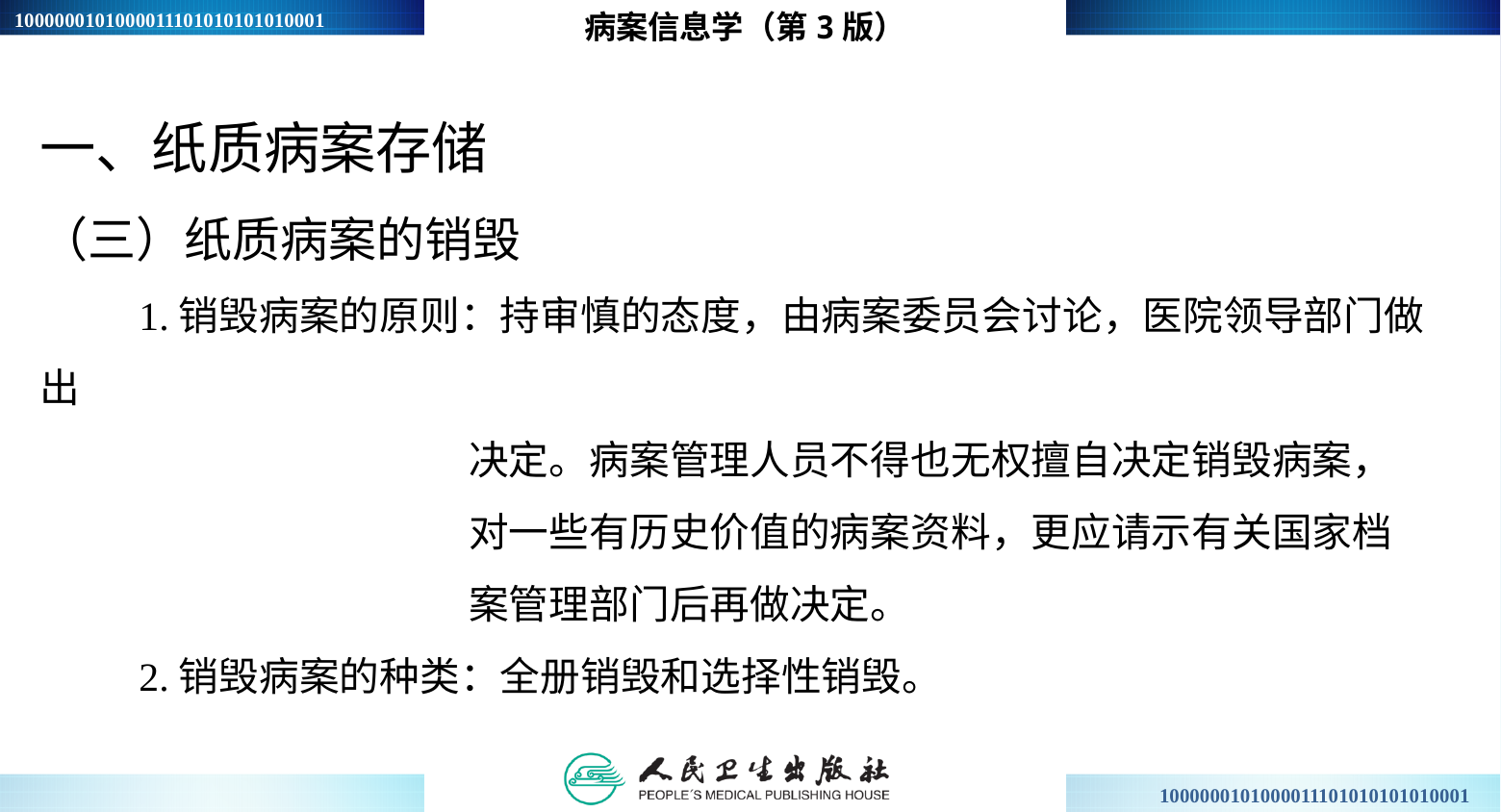

病案信息学（第3版）
一、纸质病案存储
（三）纸质病案的销毁
1.销毁病案的原则：持审慎的态度，由病案委员会讨论，医院领导部门做出
                                    决定。病案管理人员不得也无权擅自决定销毁病案，
                                    对一些有历史价值的病案资料，更应请示有关国家档
                                    案管理部门后再做决定。
2.销毁病案的种类：全册销毁和选择性销毁。